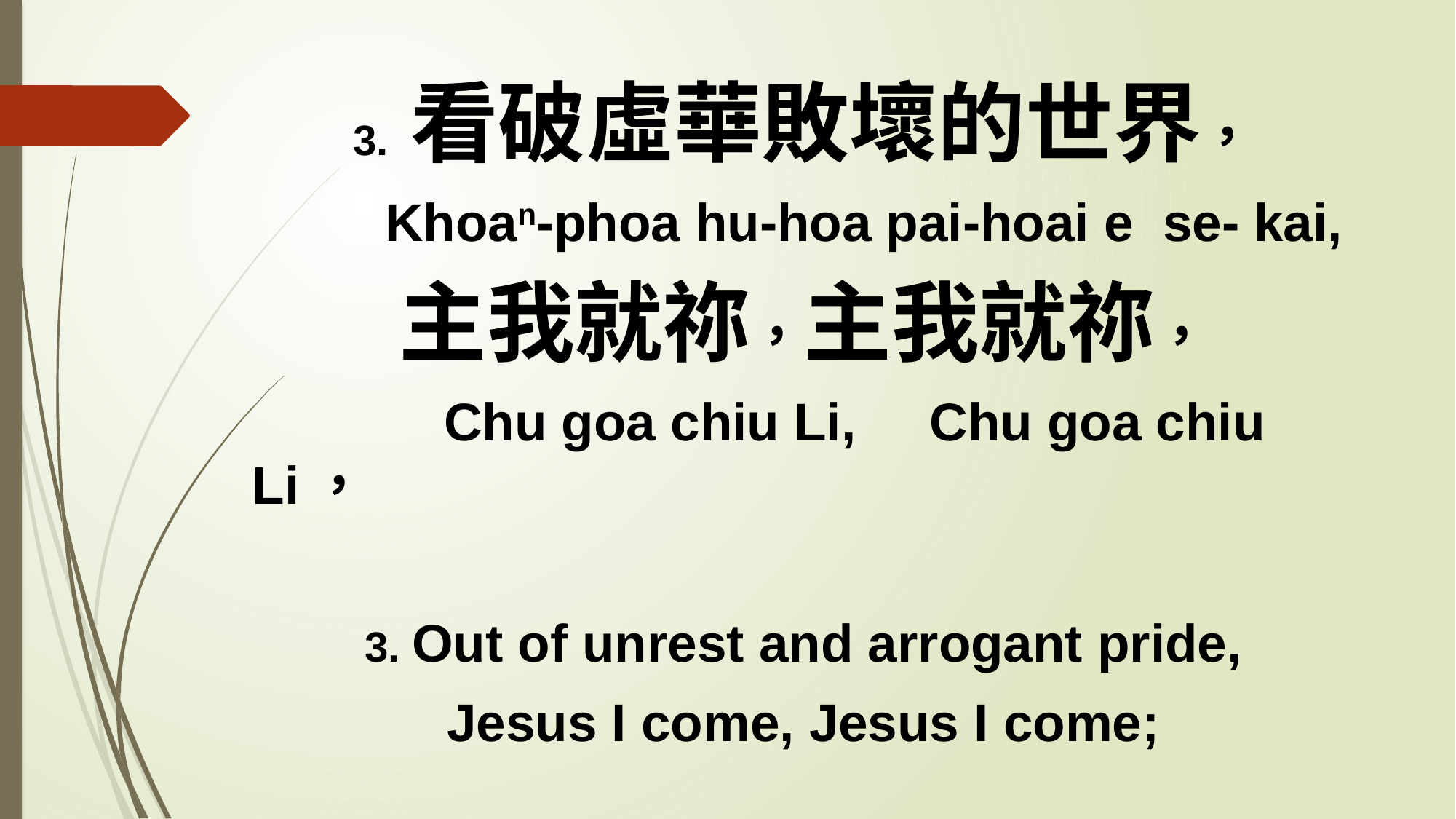

3. 看破虛華敗壞的世界，
         Khoan-phoa hu-hoa pai-hoai e  se- kai,
主我就祢，主我就祢，
             Chu goa chiu Li,     Chu goa chiu Li，

3. Out of unrest and arrogant pride,
Jesus I come, Jesus I come;